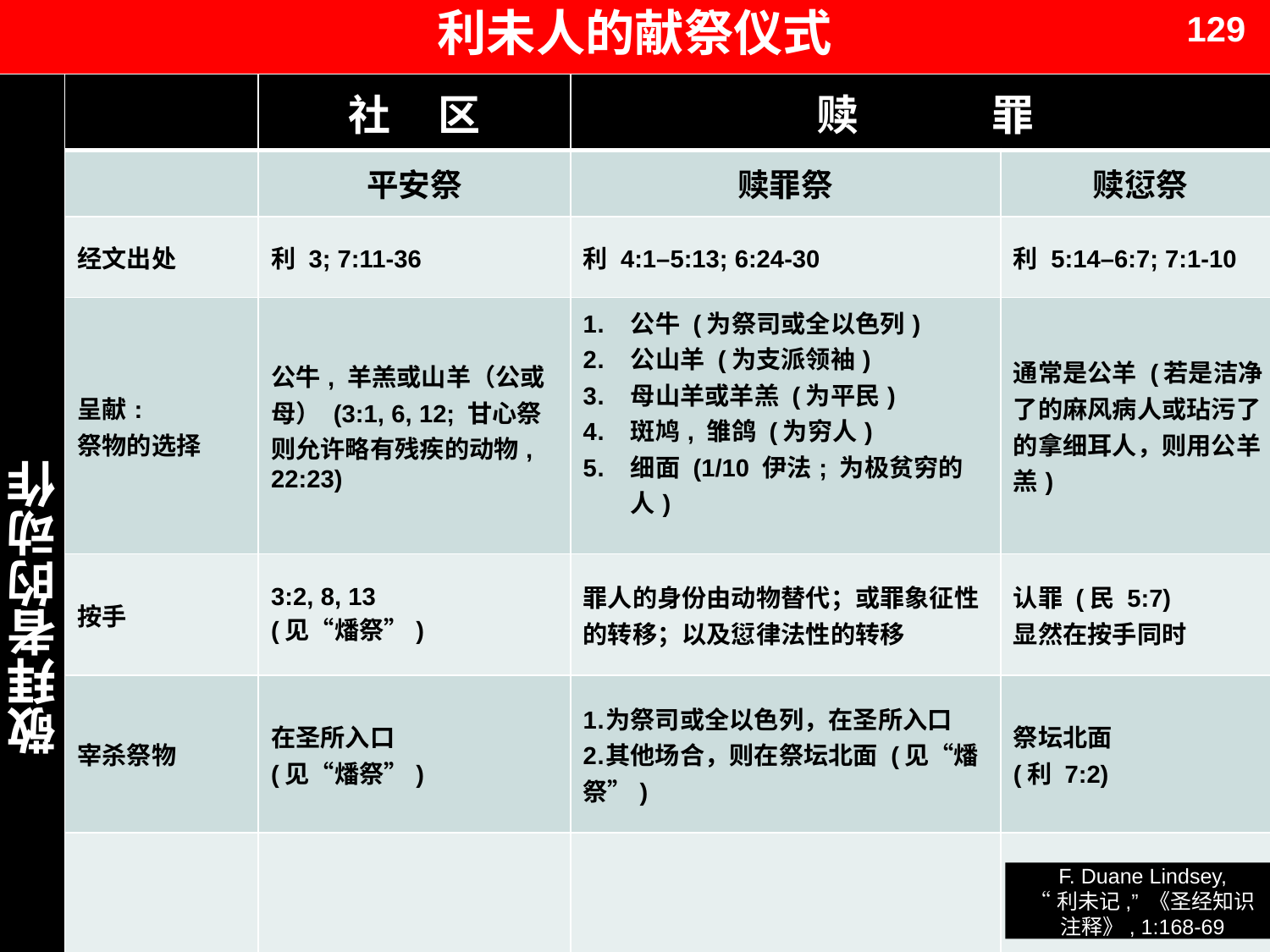

129
# 利未人的献祭仪式
| 敬拜者的动作 |  | 社 区 | 赎 罪 |  |
| --- | --- | --- | --- | --- |
|  |  | 平安祭 | 赎罪祭 | 赎愆祭 |
|  | 经文出处 | 利 3; 7:11-36 | 利 4:1–5:13; 6:24-30 | 利 5:14–6:7; 7:1-10 |
|  | 呈献: 祭物的选择 | 公牛, 羊羔或山羊（公或母） (3:1, 6, 12; 甘心祭则允许略有残疾的动物, 22:23) | 公牛 (为祭司或全以色列) 公山羊 (为支派领袖) 母山羊或羊羔 (为平民) 斑鸠, 雏鸽 (为穷人) 细面 (1/10 伊法; 为极贫穷的人) | 通常是公羊 (若是洁净了的麻风病人或玷污了的拿细耳人，则用公羊羔) |
|  | 按手 | 3:2, 8, 13 (见“燔祭”) | 罪人的身份由动物替代；或罪象征性的转移；以及愆律法性的转移 | 认罪 (民 5:7) 显然在按手同时 |
|  | 宰杀祭物 | 在圣所入口 (见“燔祭”) | 为祭司或全以色列，在圣所入口 其他场合，则在祭坛北面 (见“燔祭”) | 祭坛北面 (利 7:2) |
|  | 预备献祭 |  |  |  |
F. Duane Lindsey,
“利未记,” 《圣经知识
注释》, 1:168-69